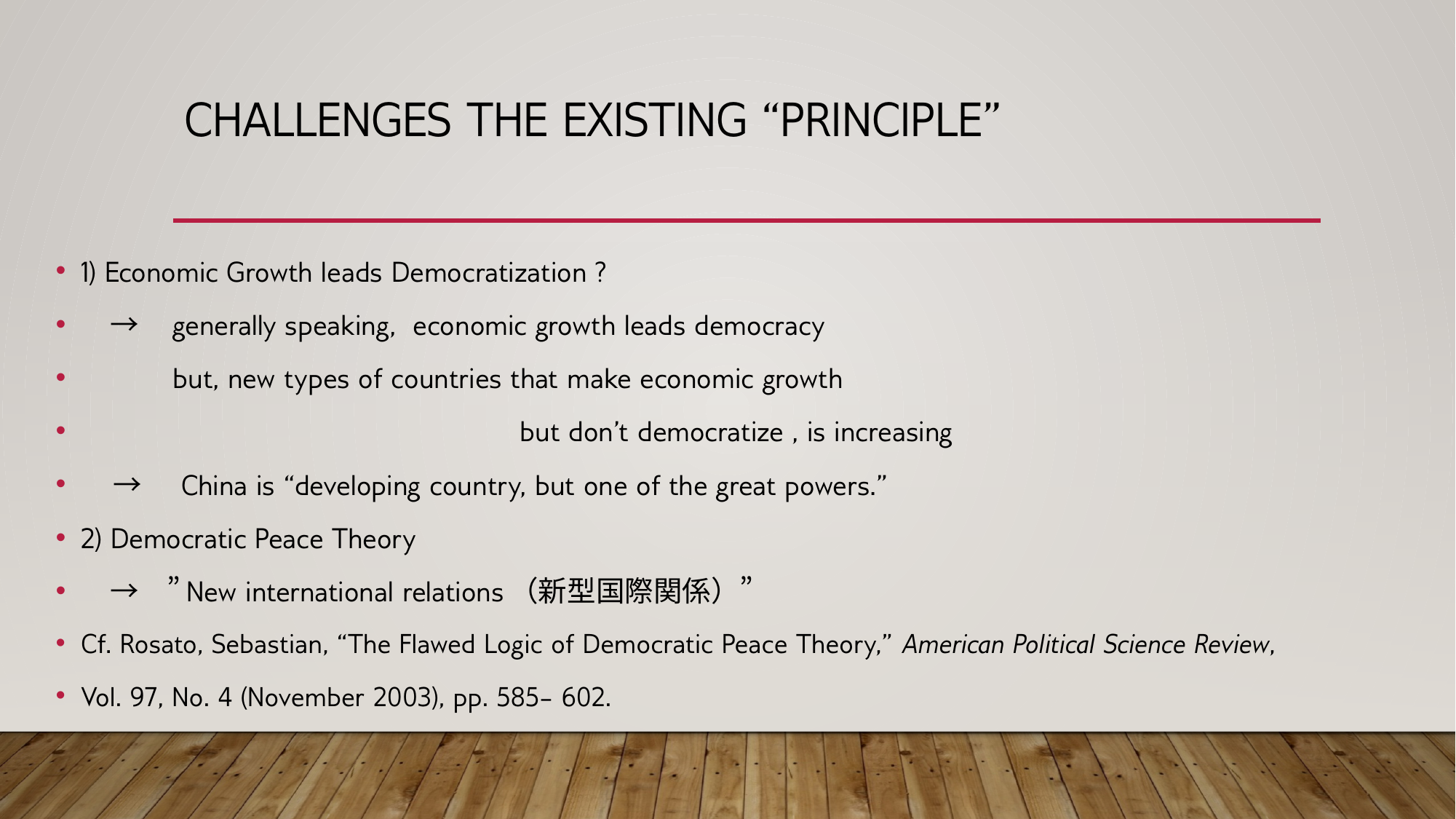

# challenges the existing “principle”
1) Economic Growth leads Democratization ?
　→　generally speaking,  economic growth leads democracy
　　　but, new types of countries that make economic growth
　　　　　　                                         but don’t democratize , is increasing
     →　China is “developing country, but one of the great powers.”
2) Democratic Peace Theory
　→　”New international relations（新型国際関係）”
Cf. Rosato, Sebastian, “The Flawed Logic of Democratic Peace Theory,” American Political Science Review,
Vol. 97, No. 4 (November 2003), pp. 585– 602.